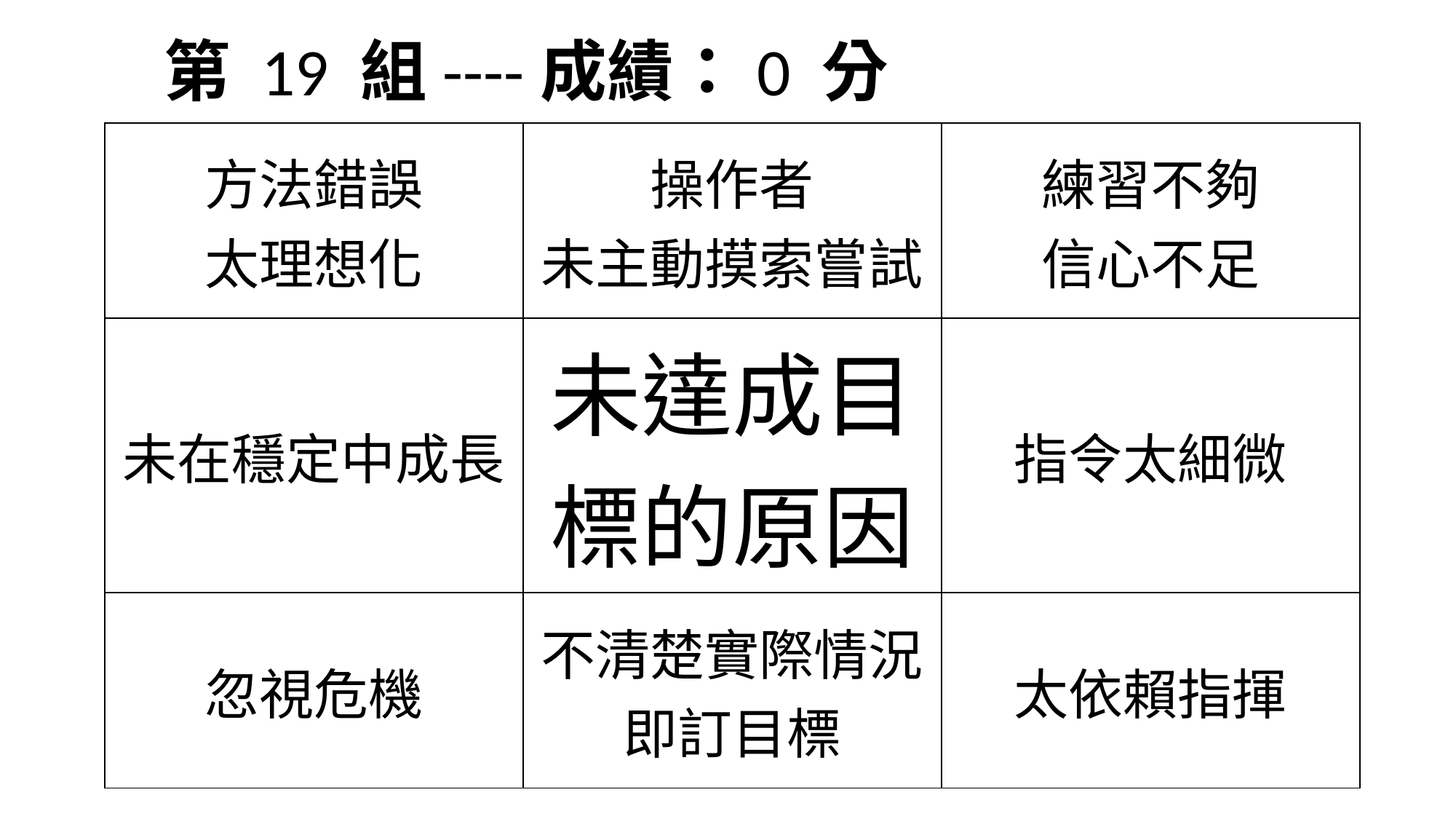

# 第 19 組----成績：0 分
| 方法錯誤 太理想化 | 操作者 未主動摸索嘗試 | 練習不夠 信心不足 |
| --- | --- | --- |
| 未在穩定中成長 | 未達成目標的原因 | 指令太細微 |
| 忽視危機 | 不清楚實際情況即訂目標 | 太依賴指揮 |